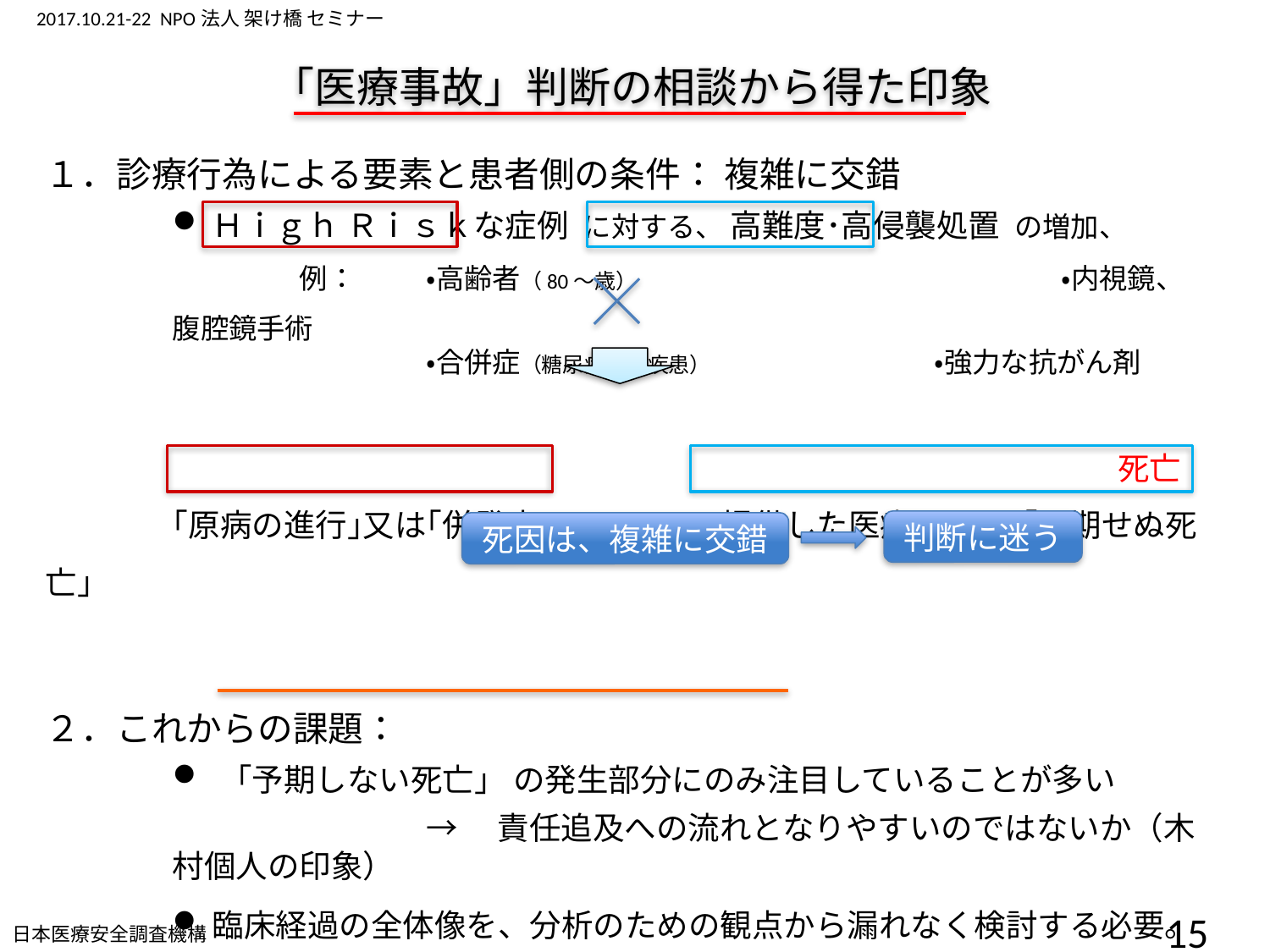

「医療事故」判断の相談から得た印象
１．診療行為による要素と患者側の条件： 複雑に交錯
Ｈｉｇｈ Ｒｉｓｋな症例  に対する、 高難度･高侵襲処置  の増加、
  	例：	・高齢者（80〜歳）				・内視鏡、腹腔鏡手術
		・合併症（糖尿病、心疾患）		・強力な抗がん剤

							　　 	　　死亡
　　　　 	｢原病の進行｣又は｢併発症｣  、あるいは  提供した医療による「予期せぬ死亡」

２．これからの課題：
「予期しない死亡」 の発生部分にのみ注目していることが多い
		→　責任追及への流れとなりやすいのではないか（木村個人の印象）
臨床経過の全体像を、分析のための観点から漏れなく検討する必要。
				【項目】；	 時系列で分割／　　｢入院〜術前｣｢周術期｣｢急変〜死亡」　等
				【小項目】： 上記の“項目”の各々に対し、流れに沿って検討する
		 			①診断　②治療選択･適応･リスク評価　③ ＩＣ　④治療･検査･処置　⑤患者管理

判断に迷う
死因は、複雑に交錯